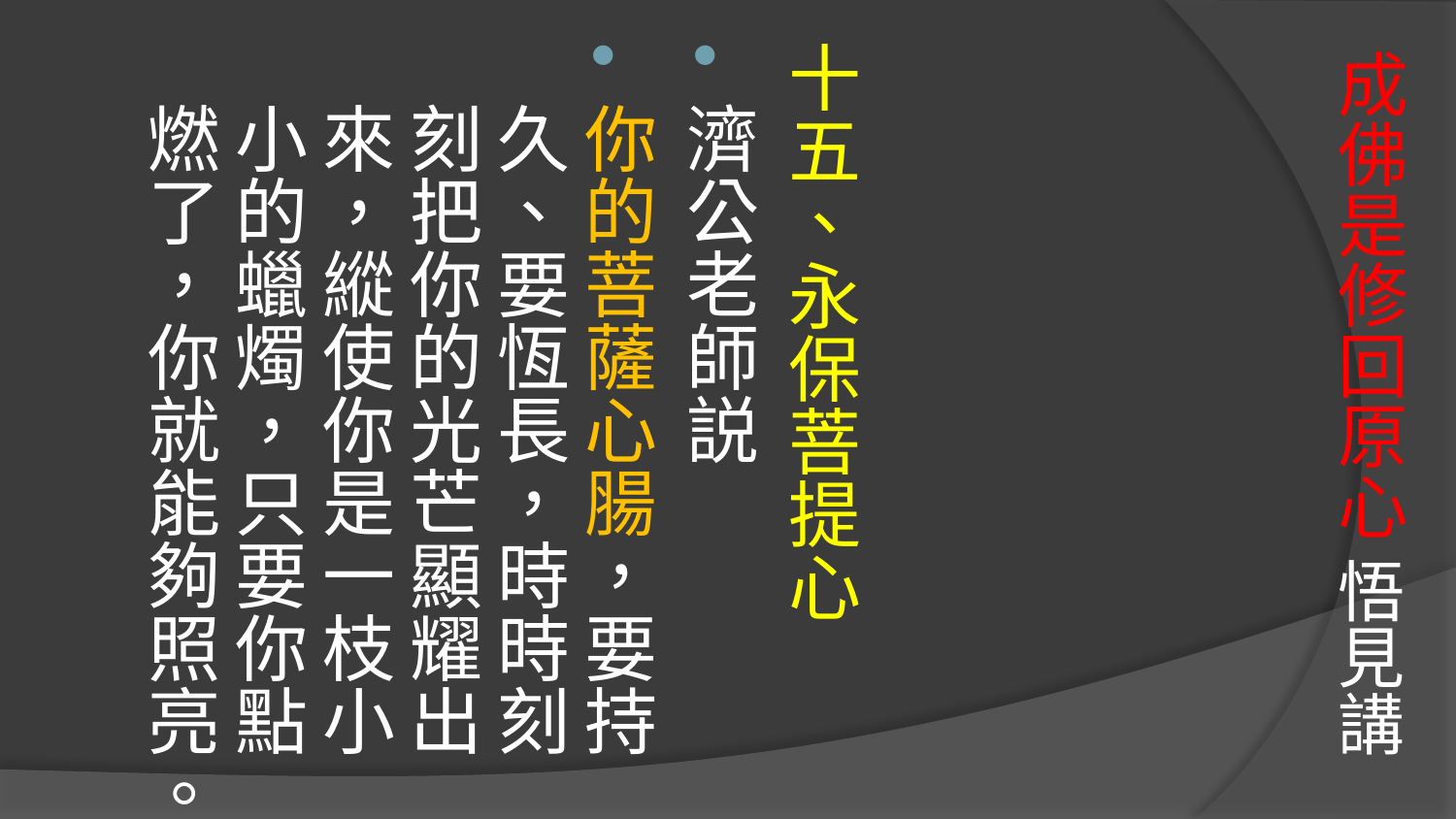

# 成佛是修回原心 悟見講
十五、永保菩提心
濟公老師説
你的菩薩心腸，要持久、要恆長，時時刻刻把你的光芒顯耀出來，縱使你是一枝小小的蠟燭，只要你點燃了，你就能夠照亮。